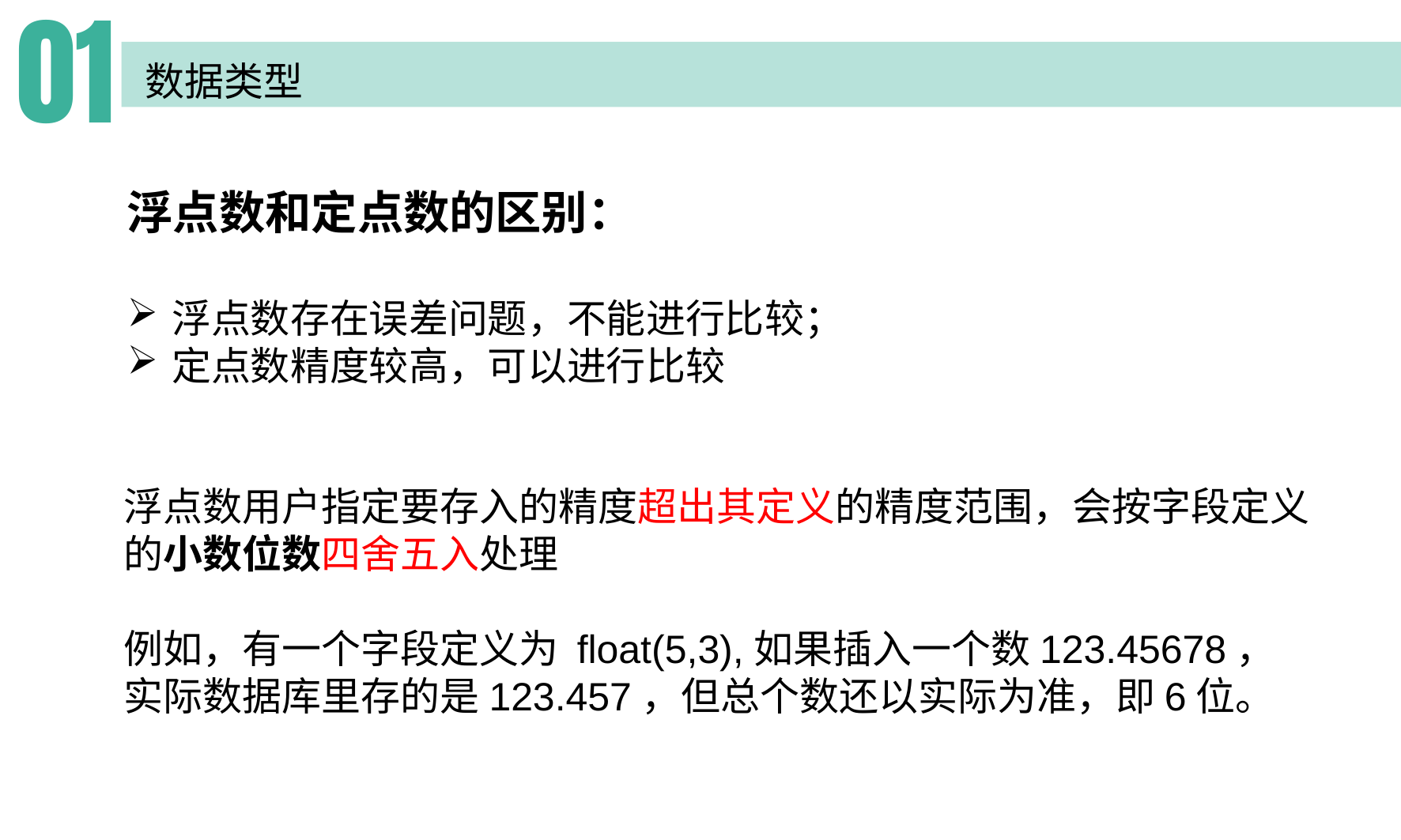

01

数据类型
浮点数和定点数的区别：

浮点数存在误差问题，不能进行比较；
定点数精度较高，可以进行比较
浮点数用户指定要存入的精度超出其定义的精度范围，会按字段定义的小数位数四舍五入处理

例如，有一个字段定义为 float(5,3),如果插入一个数123.45678，实际数据库里存的是123.457，但总个数还以实际为准，即6位。